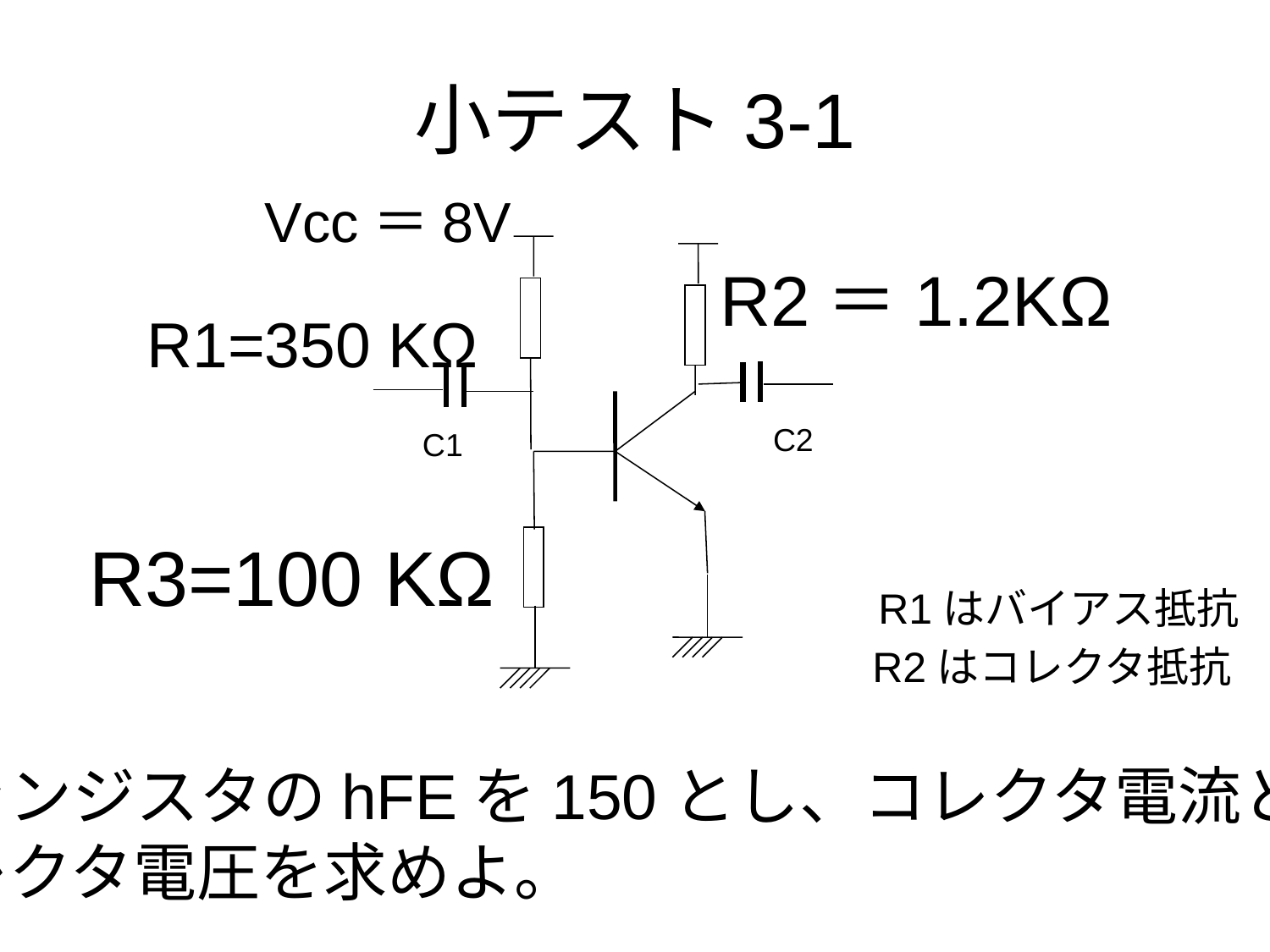

# 小テスト3-1
Vcc＝8V

R2＝1.2KΩ

R1=350 KΩ

C2
C1

R3=100 KΩ

R1はバイアス抵抗

R2はコレクタ抵抗

トランジスタのhFEを150とし、コレクタ電流と
コレクタ電圧を求めよ。